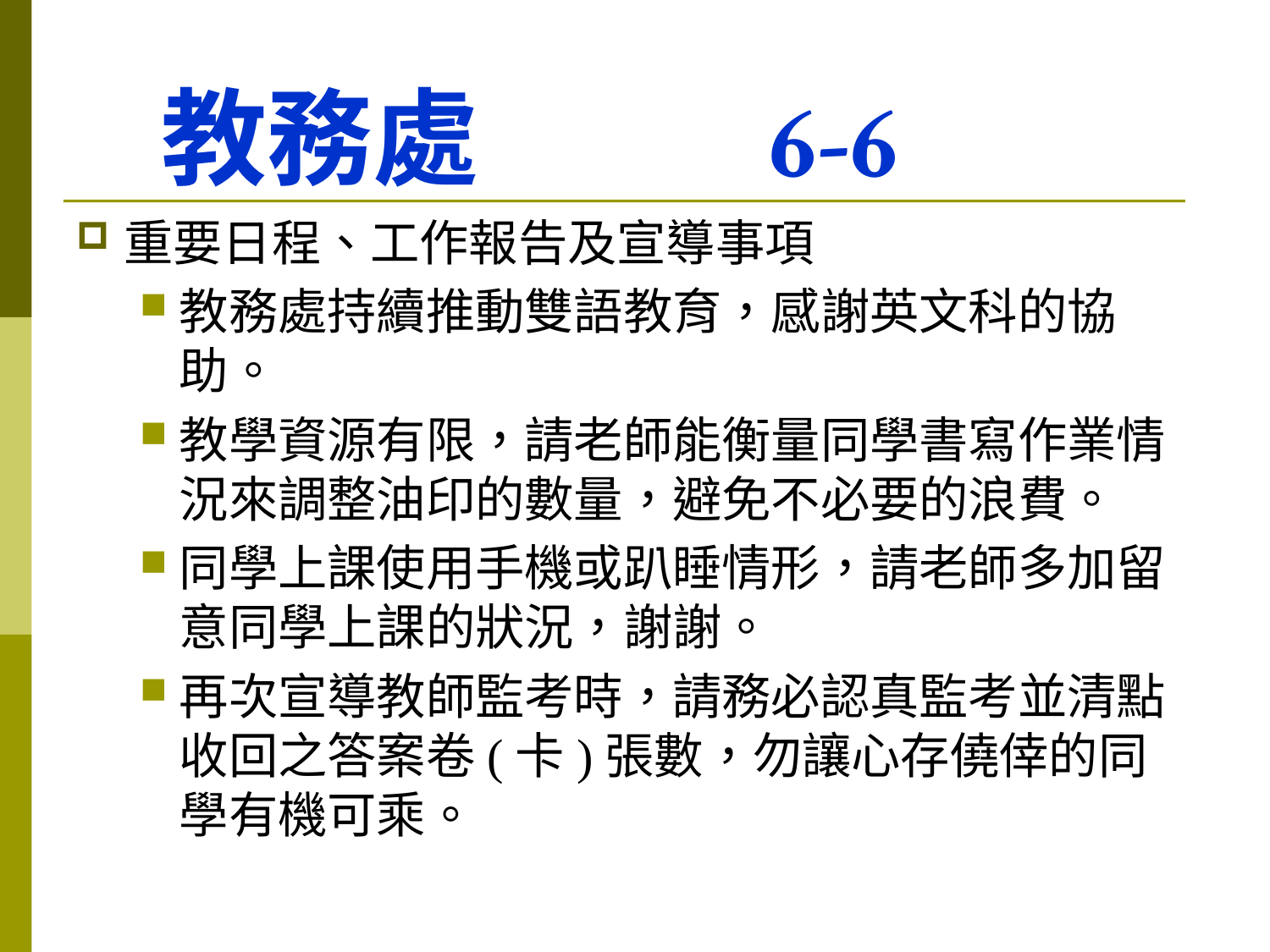

# 教務處           6-6
重要日程、工作報告及宣導事項
教務處持續推動雙語教育，感謝英文科的協助。
教學資源有限，請老師能衡量同學書寫作業情況來調整油印的數量，避免不必要的浪費。
同學上課使用手機或趴睡情形，請老師多加留意同學上課的狀況，謝謝。
再次宣導教師監考時，請務必認真監考並清點收回之答案卷(卡)張數，勿讓心存僥倖的同學有機可乘。